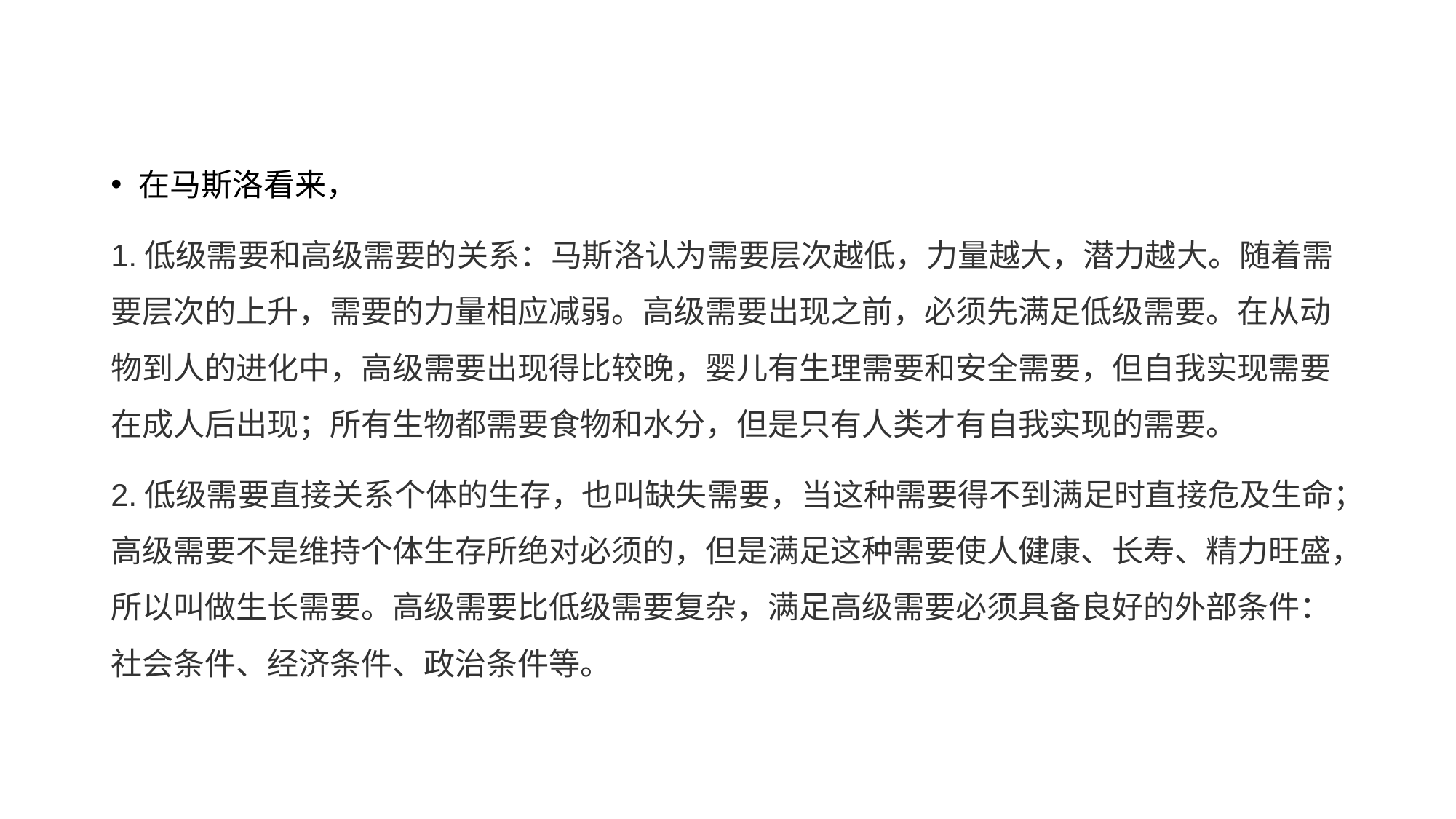

#
在马斯洛看来，
1.低级需要和高级需要的关系：马斯洛认为需要层次越低，力量越大，潜力越大。随着需要层次的上升，需要的力量相应减弱。高级需要出现之前，必须先满足低级需要。在从动物到人的进化中，高级需要出现得比较晚，婴儿有生理需要和安全需要，但自我实现需要在成人后出现；所有生物都需要食物和水分，但是只有人类才有自我实现的需要。
2.低级需要直接关系个体的生存，也叫缺失需要，当这种需要得不到满足时直接危及生命；高级需要不是维持个体生存所绝对必须的，但是满足这种需要使人健康、长寿、精力旺盛，所以叫做生长需要。高级需要比低级需要复杂，满足高级需要必须具备良好的外部条件：社会条件、经济条件、政治条件等。